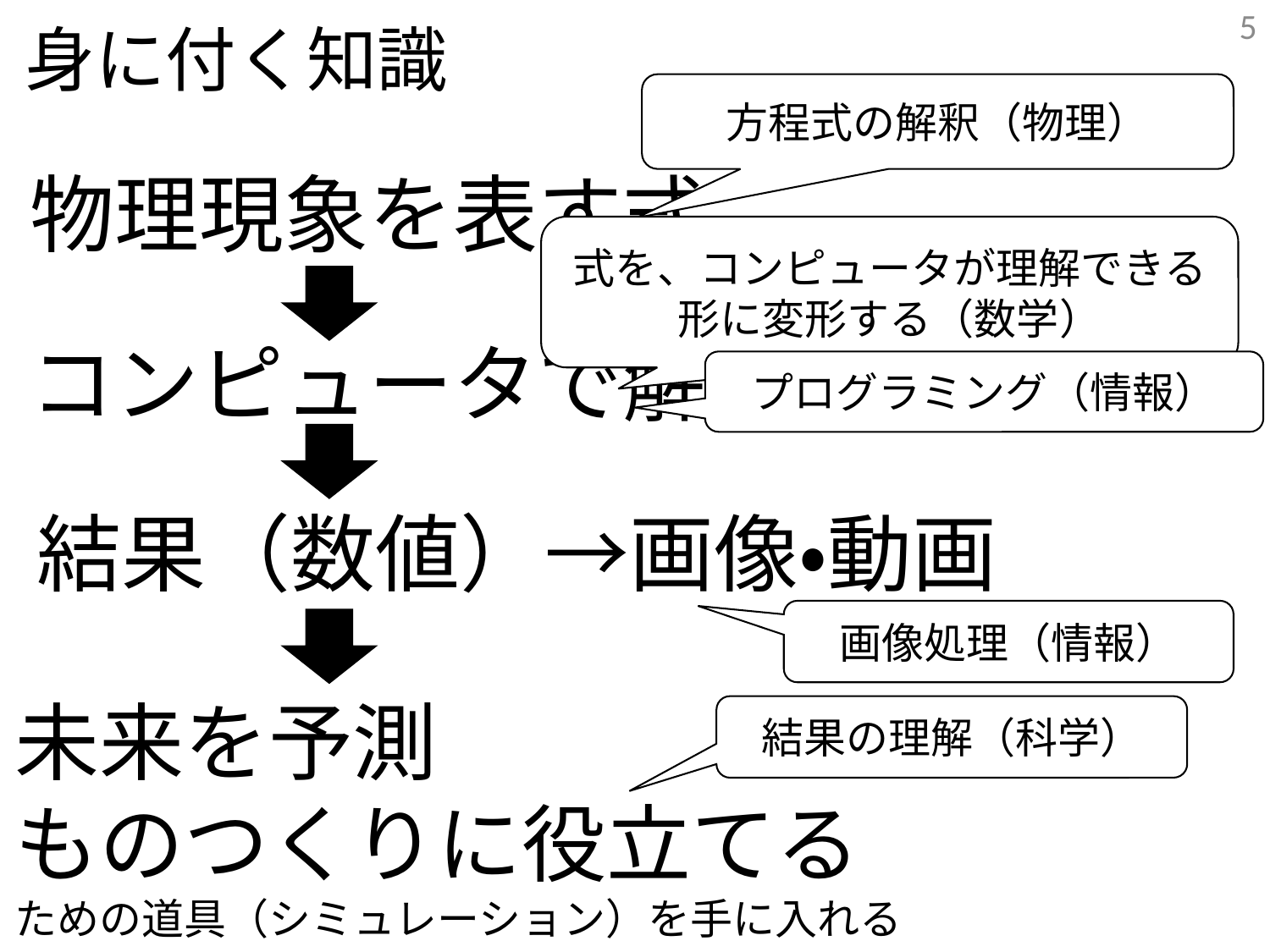

5
身に付く知識
方程式の解釈（物理）
物理現象を表す式
式を、コンピュータが理解できる
形に変形する（数学）

コンピュータで解く
プログラミング（情報）

結果（数値）→画像・動画
画像処理（情報）

未来を予測
ものつくりに役立てる
ための道具（シミュレーション）を手に入れる
結果の理解（科学）